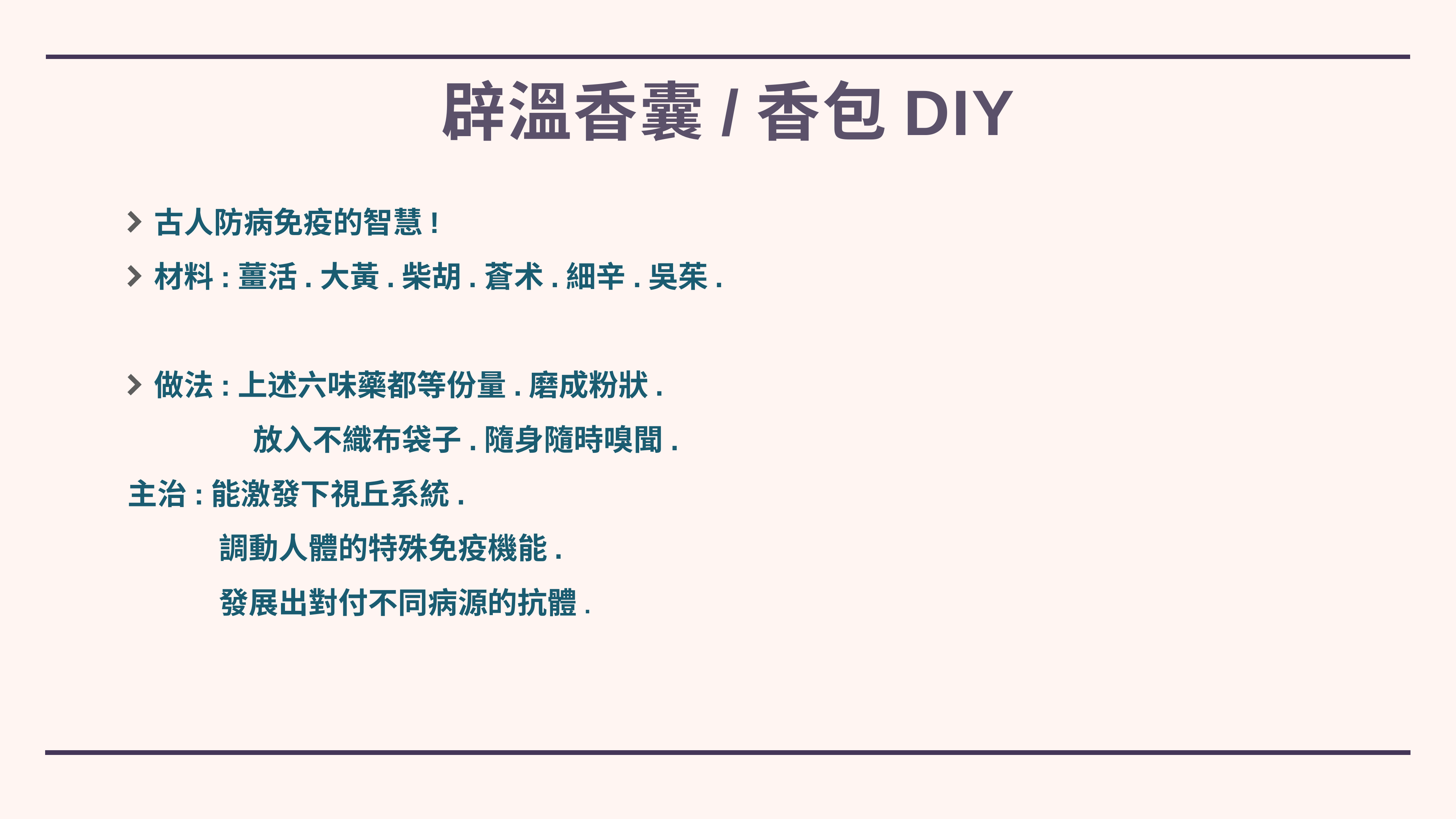

# 辟溫香囊/香包DIY
古人防病免疫的智慧!
材料:薑活.大黃.柴胡.蒼术.細辛.吳茱.

做法:上述六味藥都等份量.磨成粉狀.
              放入不織布袋子.隨身隨時嗅聞.
主治:能激發下視丘系統.
          調動人體的特殊免疫機能.
          發展出對付不同病源的抗體.